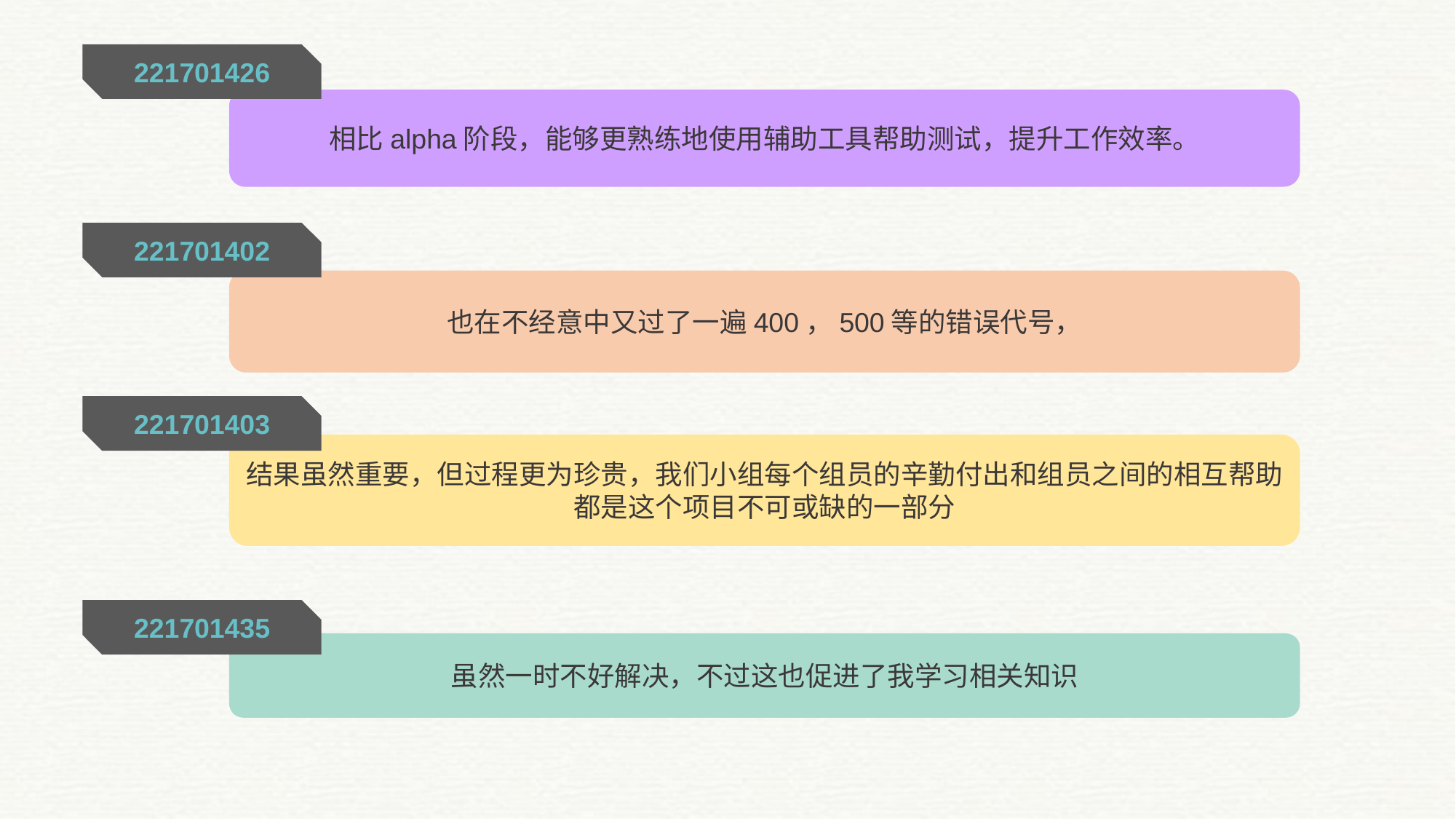

221701426
相比alpha阶段，能够更熟练地使用辅助工具帮助测试，提升工作效率。
221701402
也在不经意中又过了一遍400，500等的错误代号，
221701403
结果虽然重要，但过程更为珍贵，我们小组每个组员的辛勤付出和组员之间的相互帮助都是这个项目不可或缺的一部分
221701435
虽然一时不好解决，不过这也促进了我学习相关知识